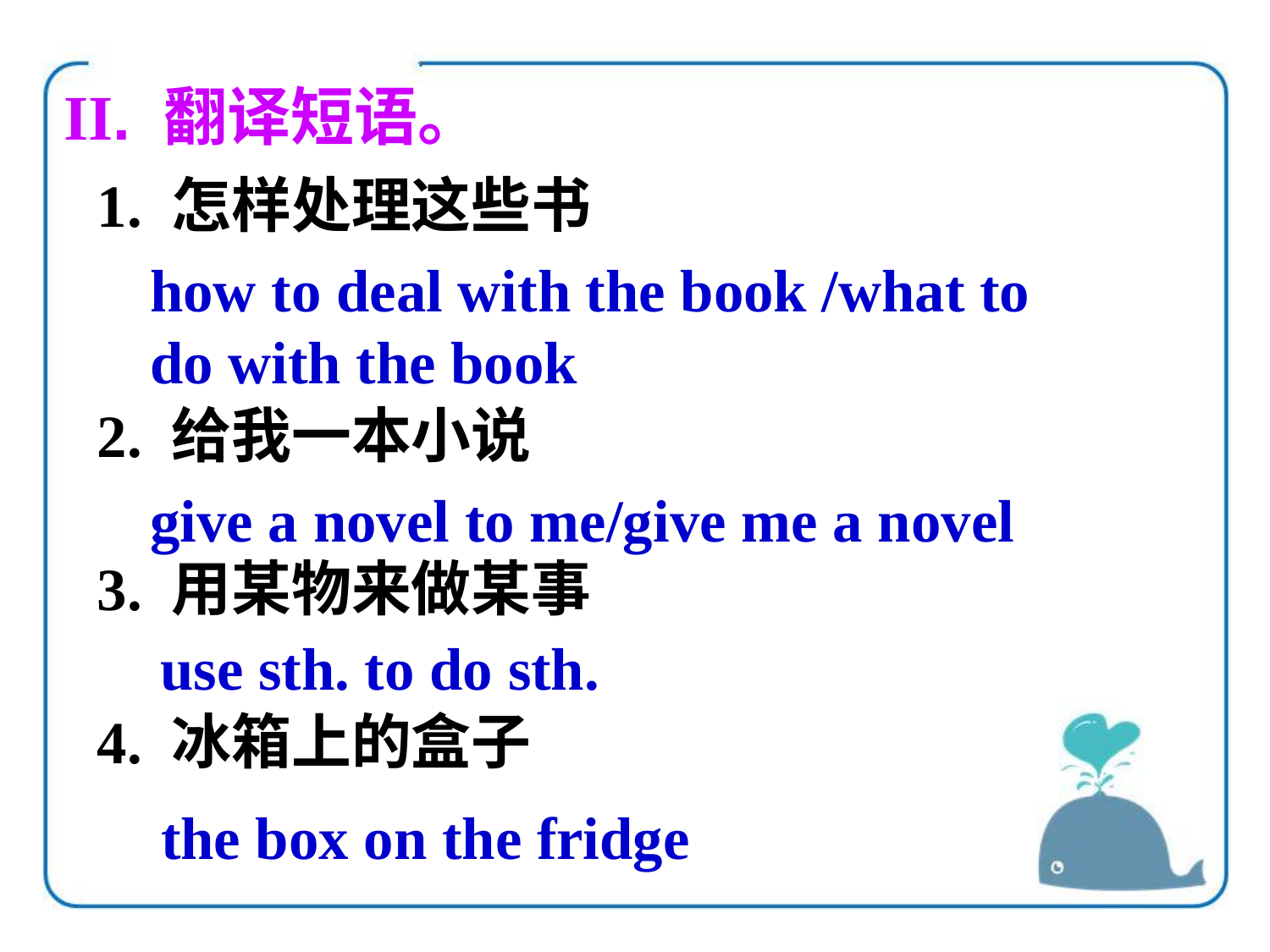

II. 翻译短语。
1. 怎样处理这些书

2. 给我一本小说

3. 用某物来做某事

4. 冰箱上的盒子
how to deal with the book /what to do with the book
give a novel to me/give me a novel
use sth. to do sth.
the box on the fridge